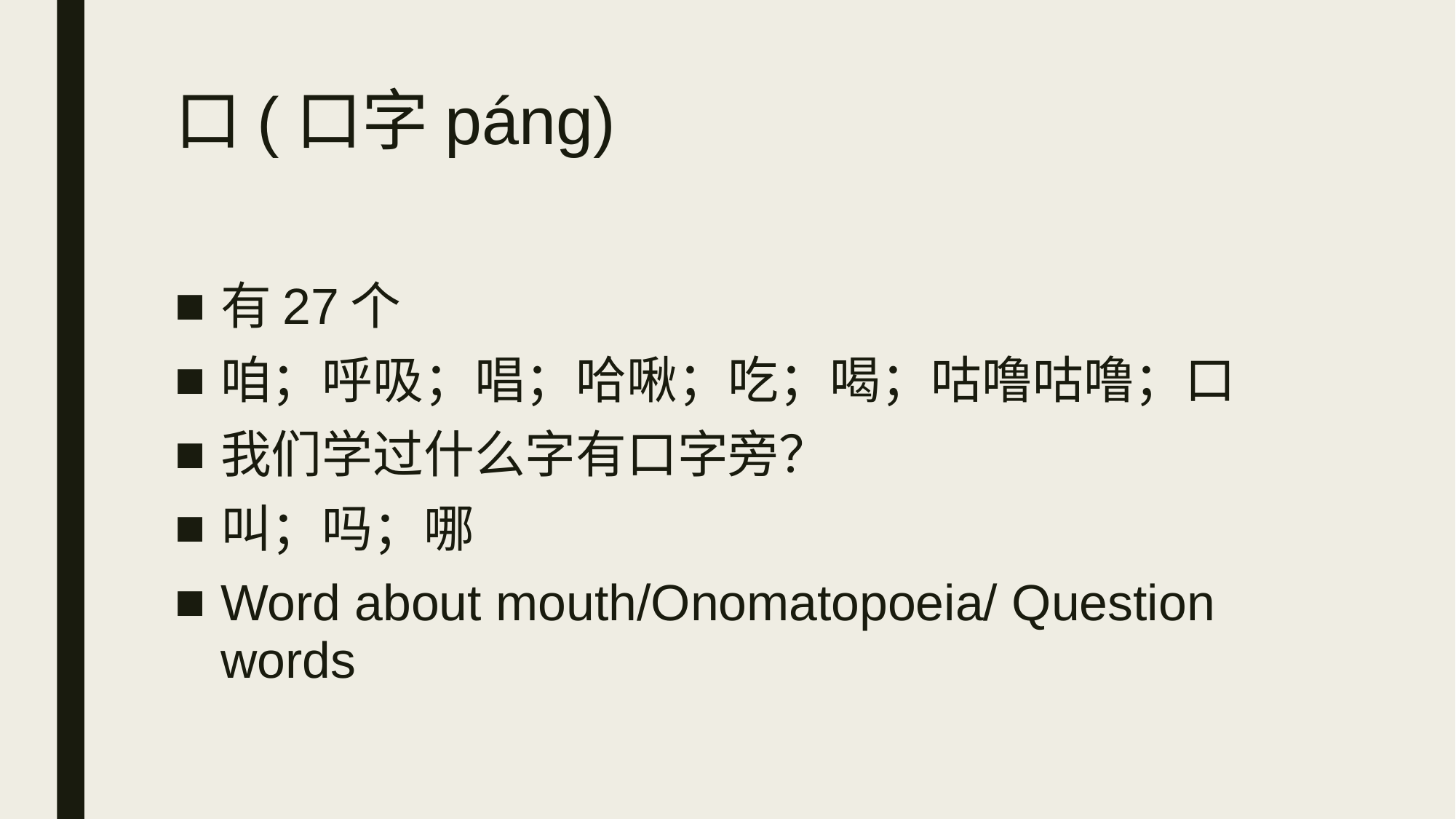

# 口(口字páng)
有27个
咱；呼吸；唱；哈啾；吃；喝；咕噜咕噜；口
我们学过什么字有口字旁？
叫；吗；哪
Word about mouth/Onomatopoeia/ Question words